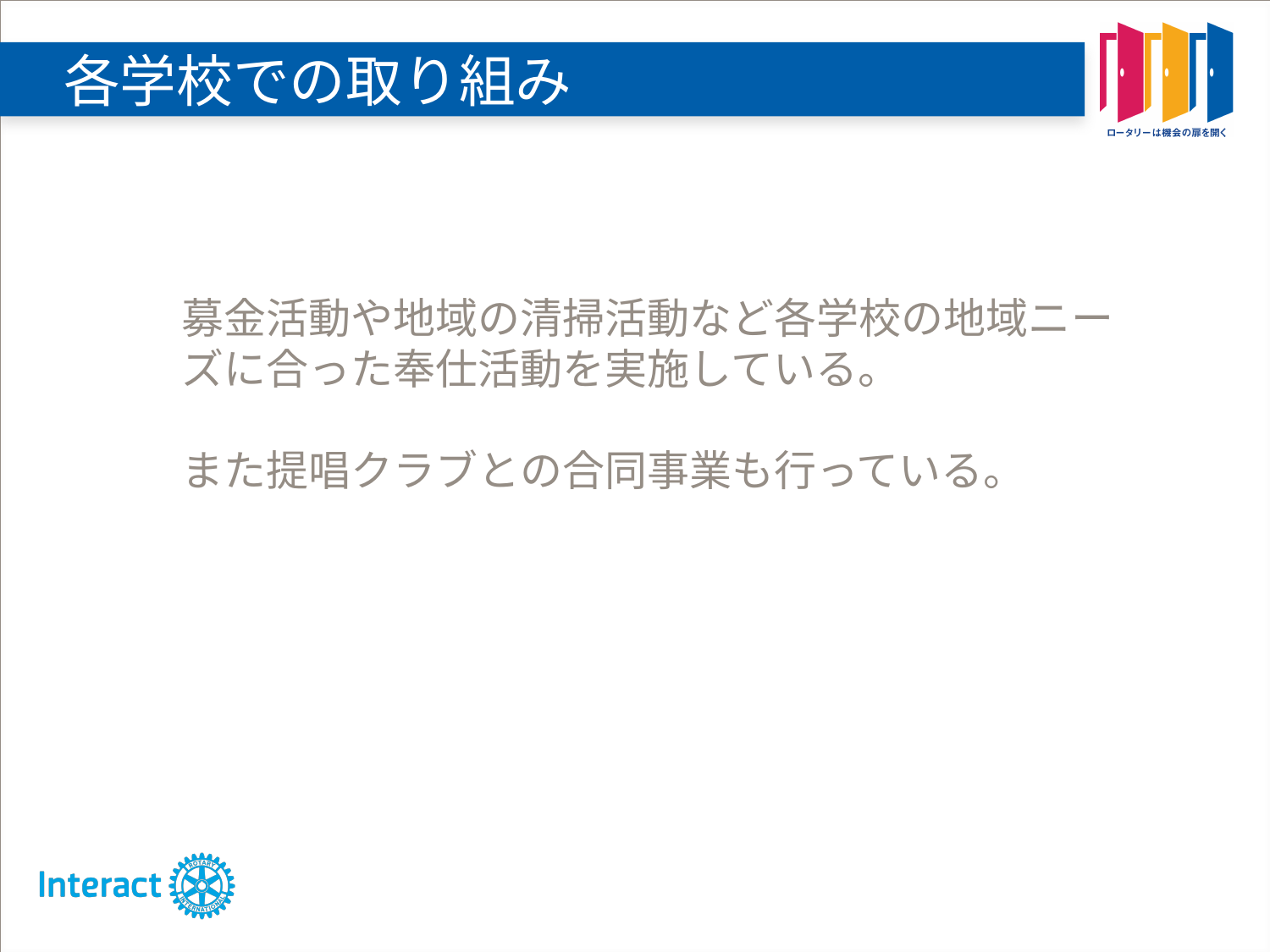

# 各学校での取り組み
募金活動や地域の清掃活動など各学校の地域ニーズに合った奉仕活動を実施している。

また提唱クラブとの合同事業も行っている。